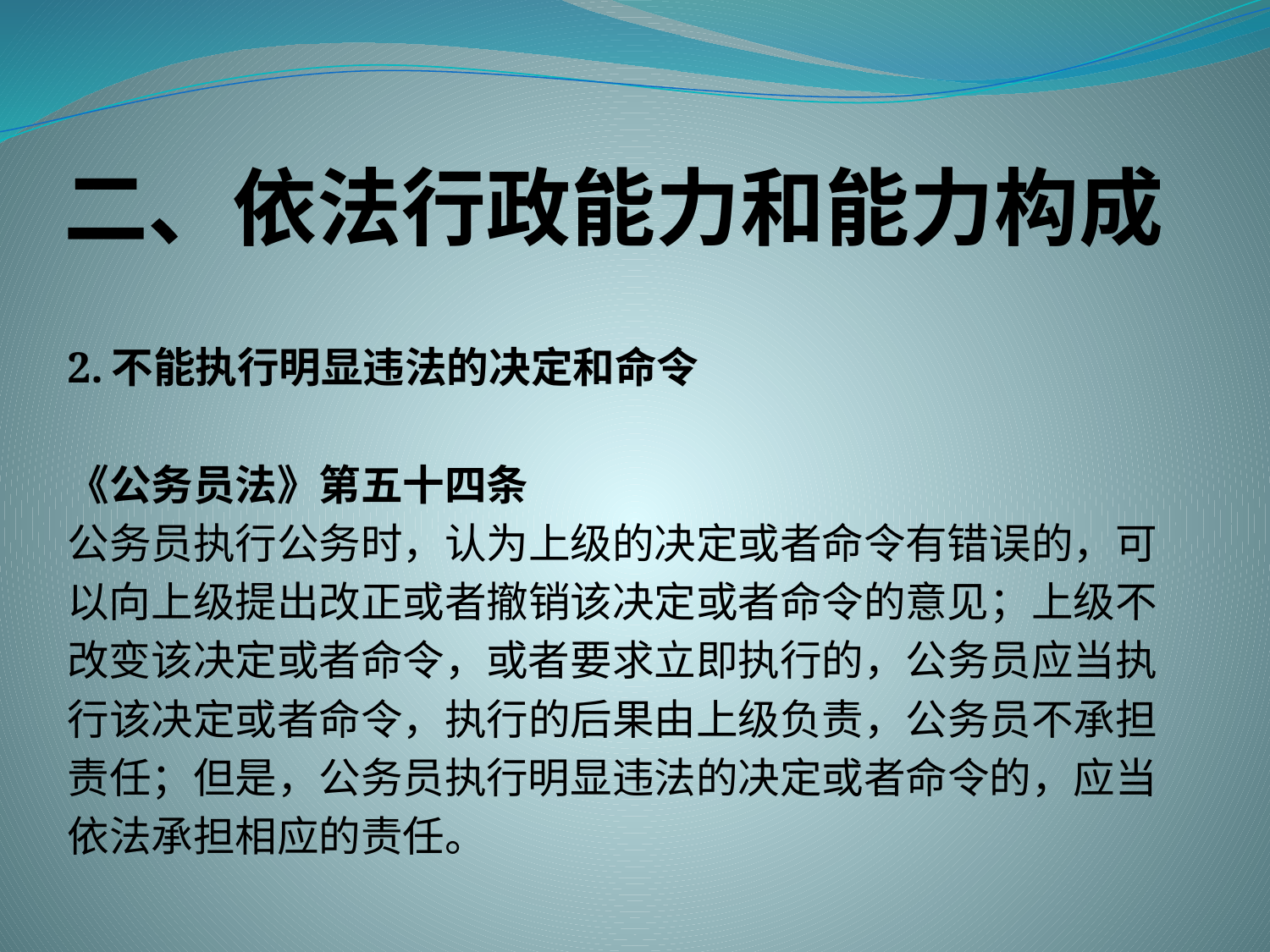

# 二、依法行政能力和能力构成

2.不能执行明显违法的决定和命令

《公务员法》第五十四条
公务员执行公务时，认为上级的决定或者命令有错误的，可
以向上级提出改正或者撤销该决定或者命令的意见；上级不
改变该决定或者命令，或者要求立即执行的，公务员应当执
行该决定或者命令，执行的后果由上级负责，公务员不承担
责任；但是，公务员执行明显违法的决定或者命令的，应当
依法承担相应的责任。